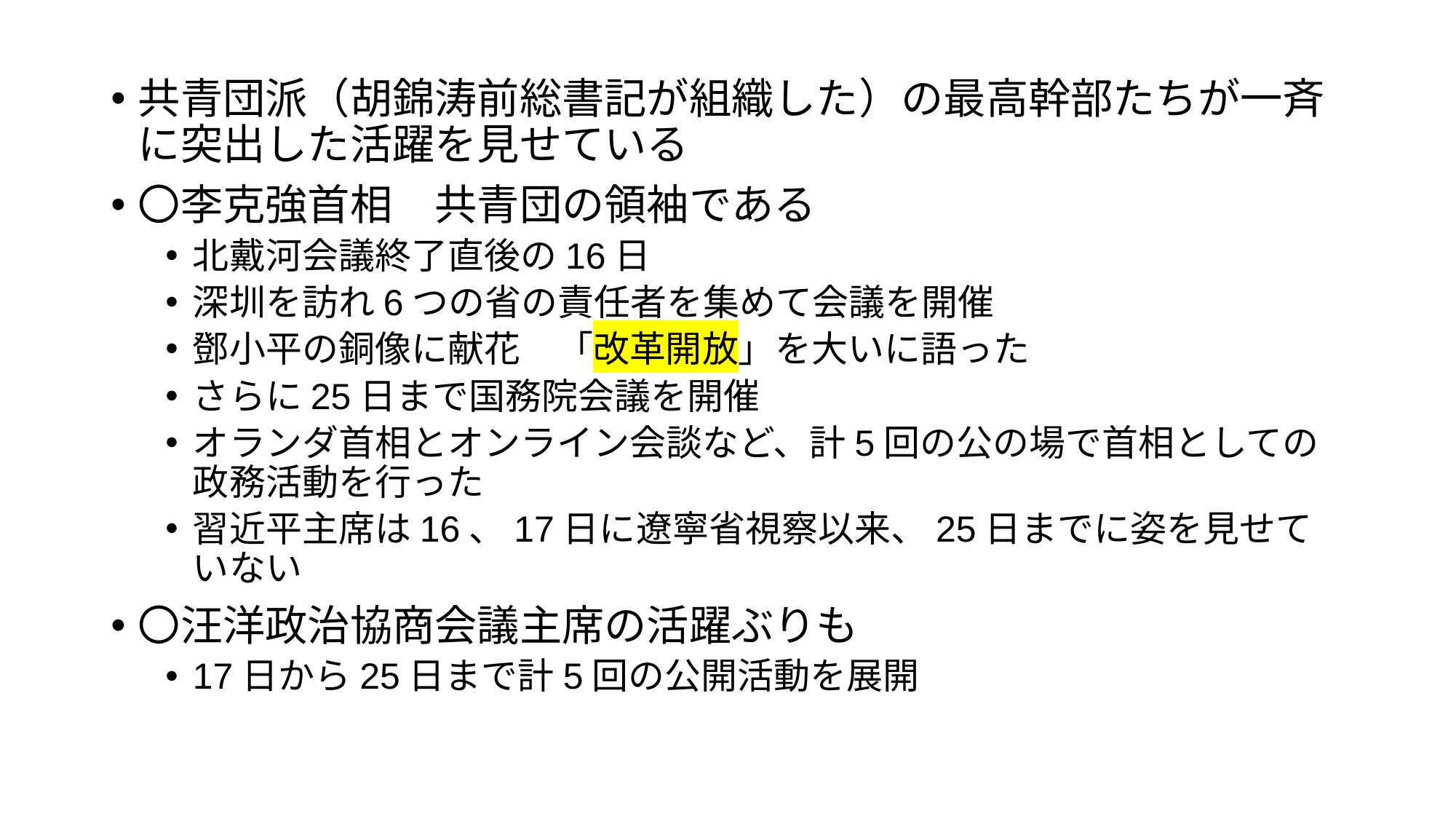

共青団派（胡錦涛前総書記が組織した）の最高幹部たちが一斉に突出した活躍を見せている
〇李克強首相　共青団の領袖である
北戴河会議終了直後の16日
深圳を訪れ6つの省の責任者を集めて会議を開催
鄧小平の銅像に献花　「改革開放」を大いに語った
さらに25日まで国務院会議を開催
オランダ首相とオンライン会談など、計5回の公の場で首相としての政務活動を行った
習近平主席は16、17日に遼寧省視察以来、25日までに姿を見せていない
〇汪洋政治協商会議主席の活躍ぶりも
17日から25日まで計5回の公開活動を展開